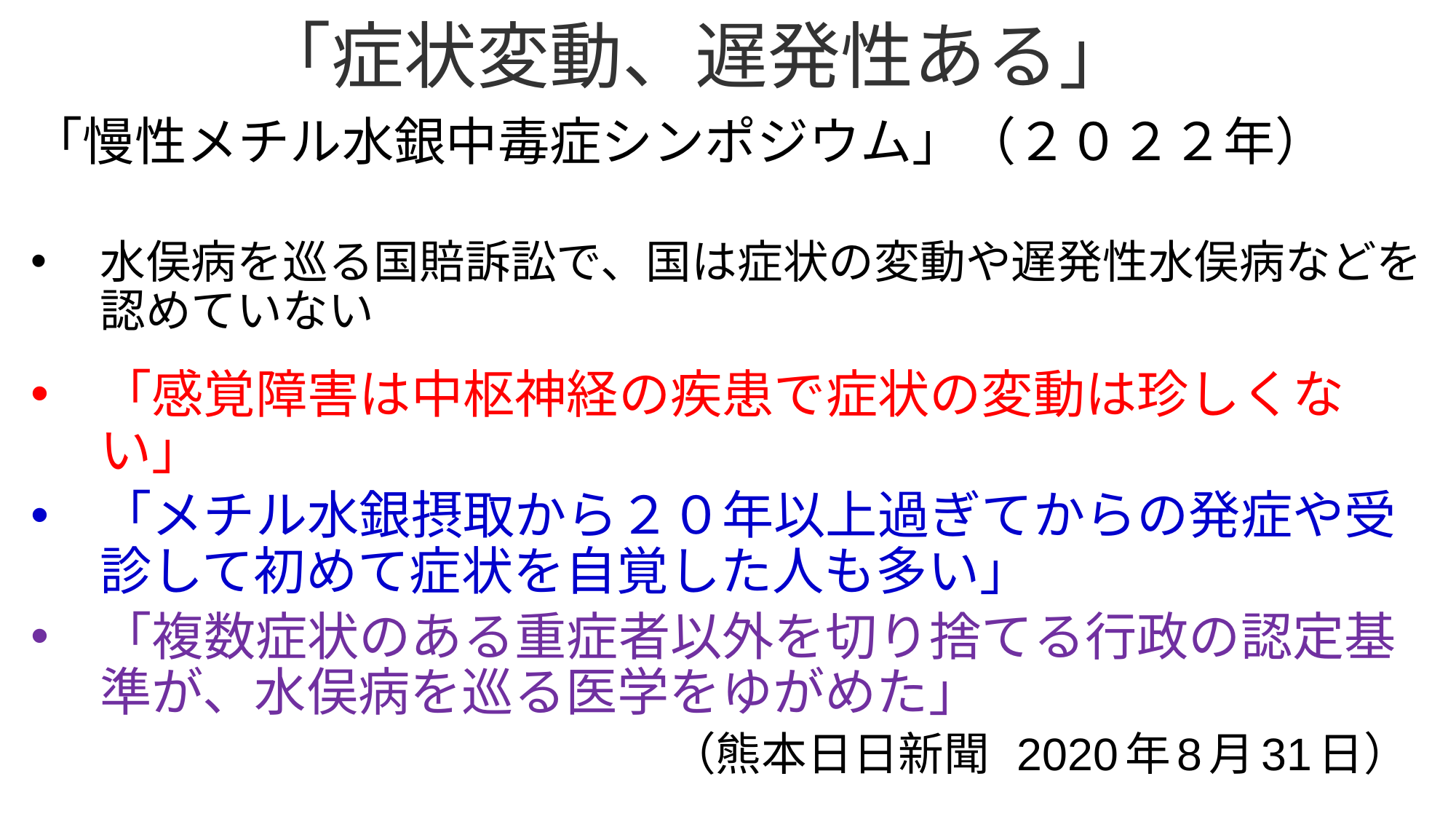

# 「症状変動、遅発性ある」
「慢性メチル水銀中毒症シンポジウム」（２０２２年）

水俣病を巡る国賠訴訟で、国は症状の変動や遅発性水俣病などを認めていない

「感覚障害は中枢神経の疾患で症状の変動は珍しくない」
「メチル水銀摂取から２０年以上過ぎてからの発症や受診して初めて症状を自覚した人も多い」
「複数症状のある重症者以外を切り捨てる行政の認定基準が、水俣病を巡る医学をゆがめた」
　　　　　　　　　　　　　　（熊本日日新聞  2020年8月31日）